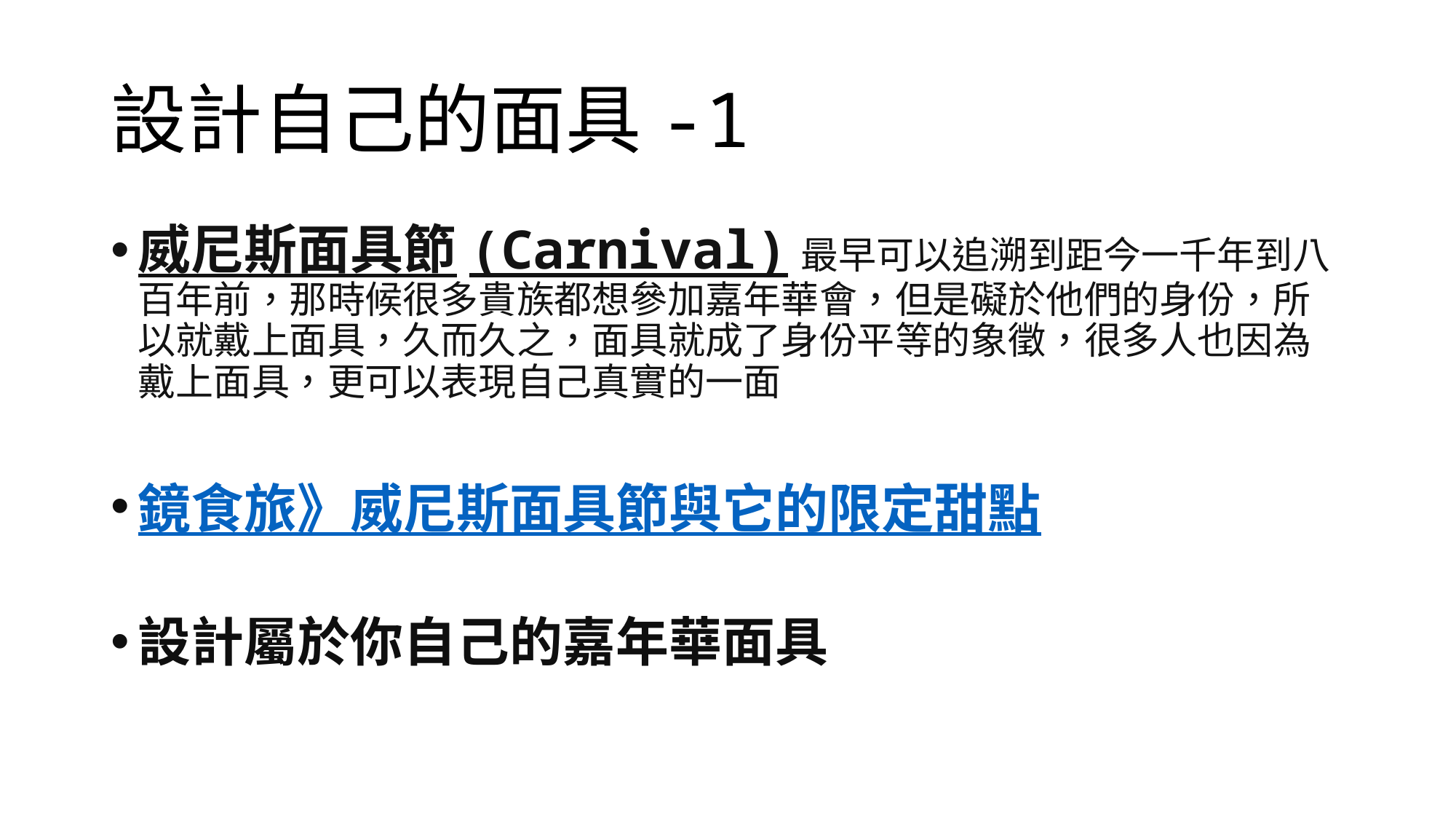

# 設計自己的面具-1
威尼斯面具節(Carnival)最早可以追溯到距今一千年到八百年前，那時候很多貴族都想參加嘉年華會，但是礙於他們的身份，所以就戴上面具，久而久之，面具就成了身份平等的象徵，很多人也因為戴上面具，更可以表現自己真實的一面

鏡食旅》威尼斯面具節與它的限定甜點

設計屬於你自己的嘉年華面具